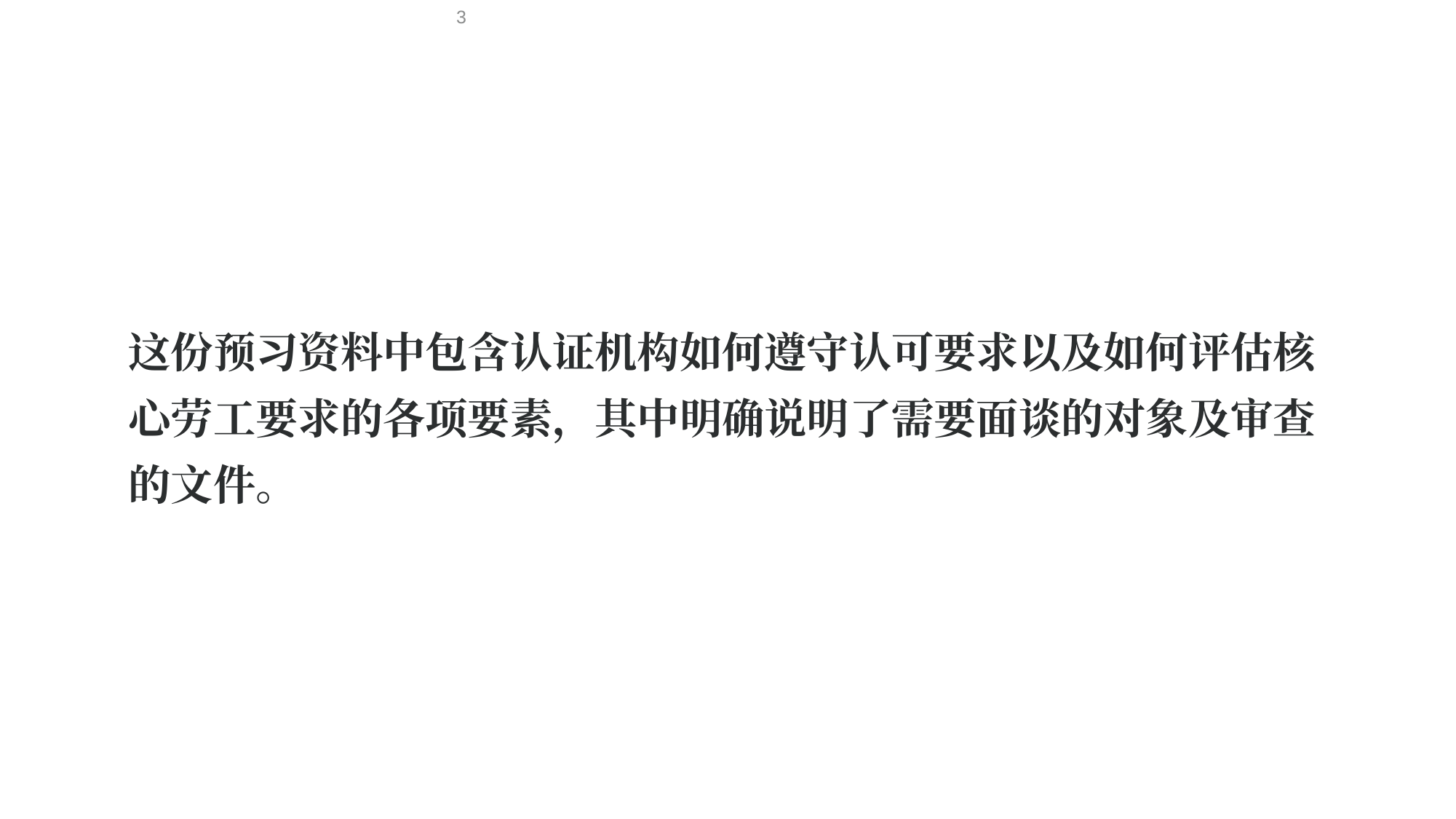

3
这份预习资料中包含认证机构如何遵守认可要求以及如何评估核心劳工要求的各项要素，其中明确说明了需要面谈的对象及审查的文件。